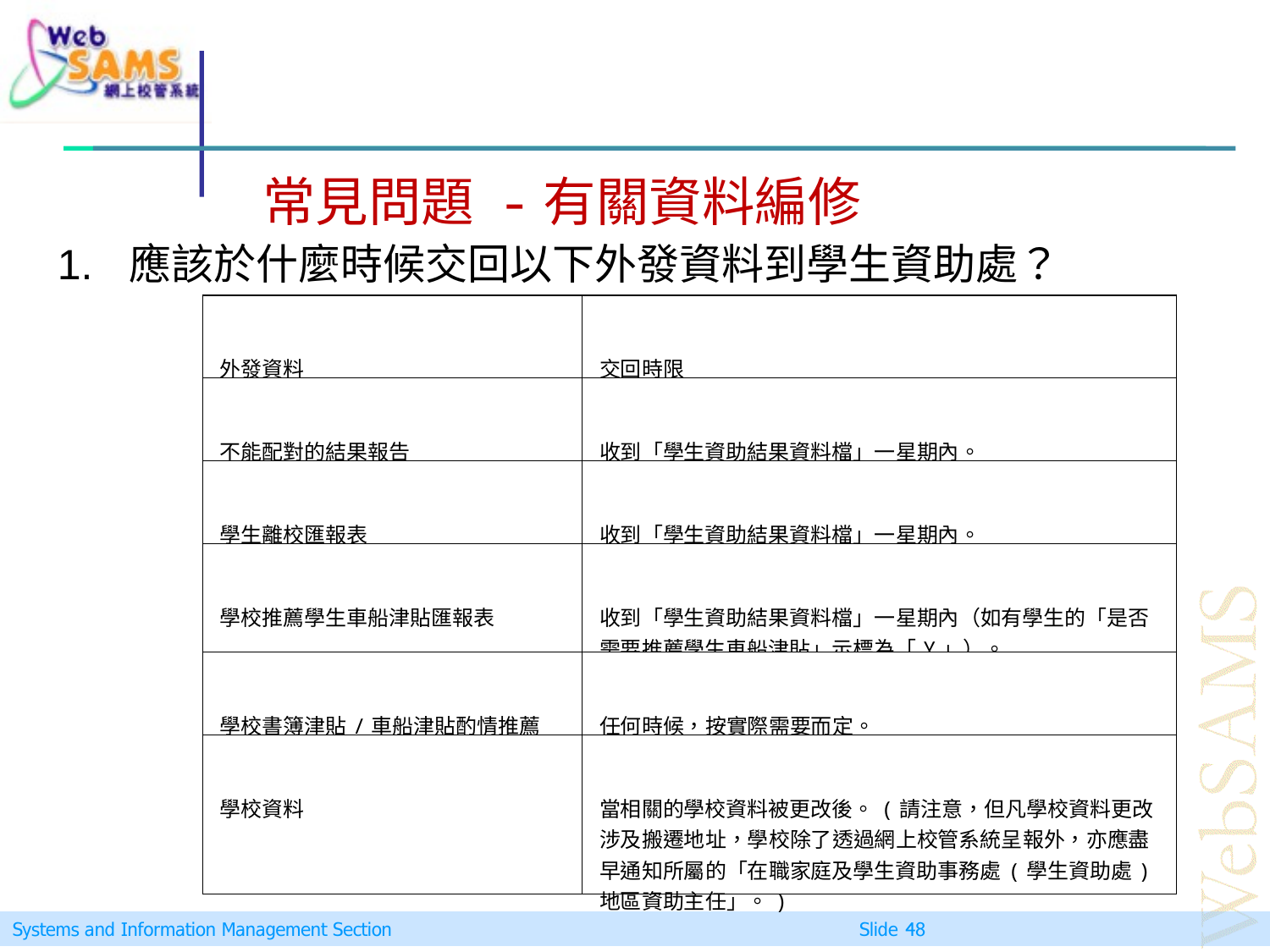

常見問題 -有關資料編修
應該於什麼時候交回以下外發資料到學生資助處？
| 外發資料 | 交回時限 |
| --- | --- |
| 不能配對的結果報告 | 收到「學生資助結果資料檔」一星期內。 |
| 學生離校匯報表 | 收到「學生資助結果資料檔」一星期內。 |
| 學校推薦學生車船津貼匯報表 | 收到「學生資助結果資料檔」一星期內（如有學生的「是否需要推薦學生車船津貼」示標為「Y」）。 |
| 學校書簿津貼/車船津貼酌情推薦 | 任何時候，按實際需要而定。 |
| 學校資料 | 當相關的學校資料被更改後。(請注意，但凡學校資料更改涉及搬遷地址，學校除了透過網上校管系統呈報外，亦應盡早通知所屬的「在職家庭及學生資助事務處(學生資助處)地區資助主任」。) |
推薦